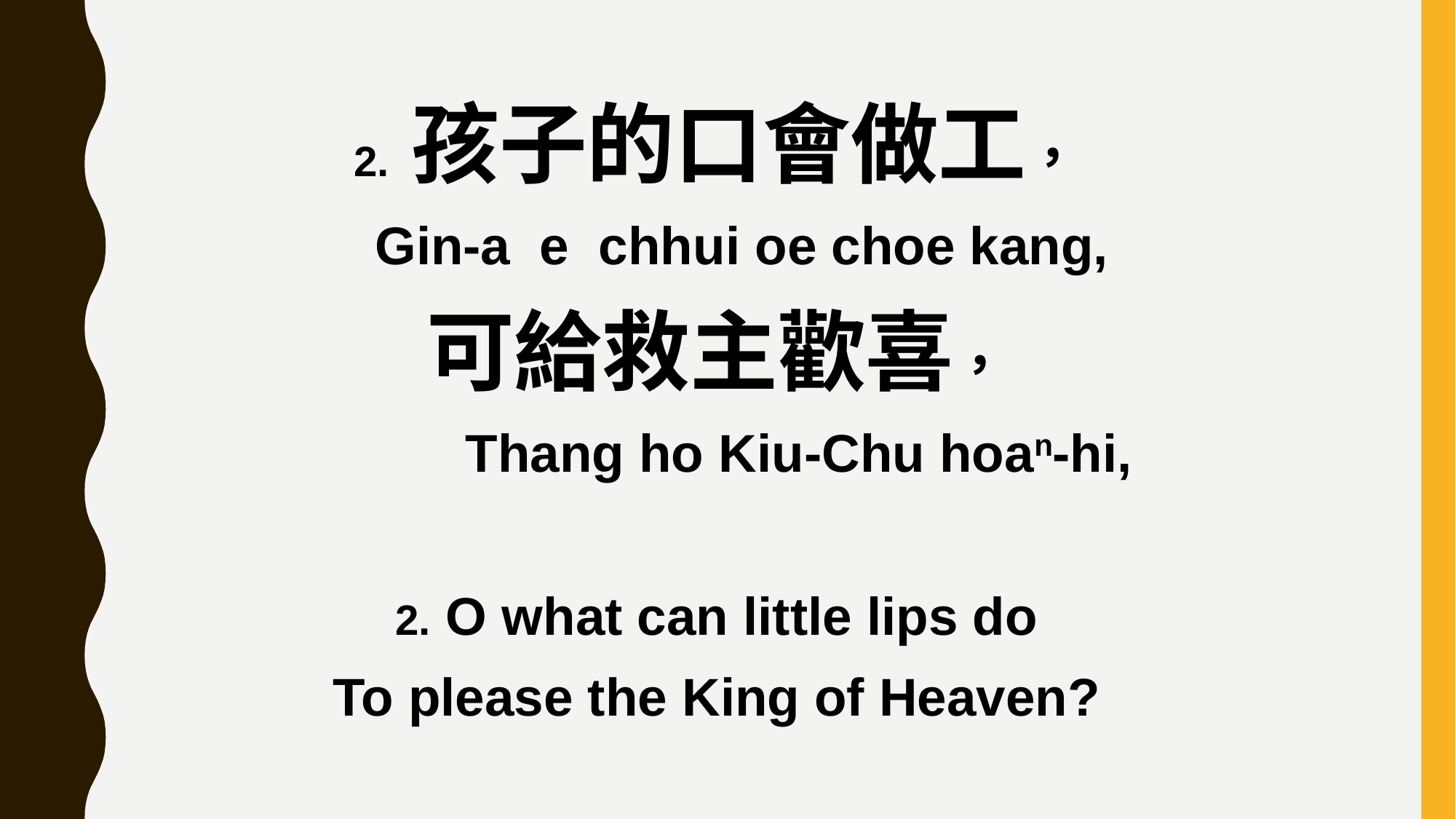

2. 孩子的口會做工，
    Gin-a  e  chhui oe choe kang,
可給救主歡喜，
                    Thang ho Kiu-Chu hoan-hi,

2. O what can little lips do
To please the King of Heaven?